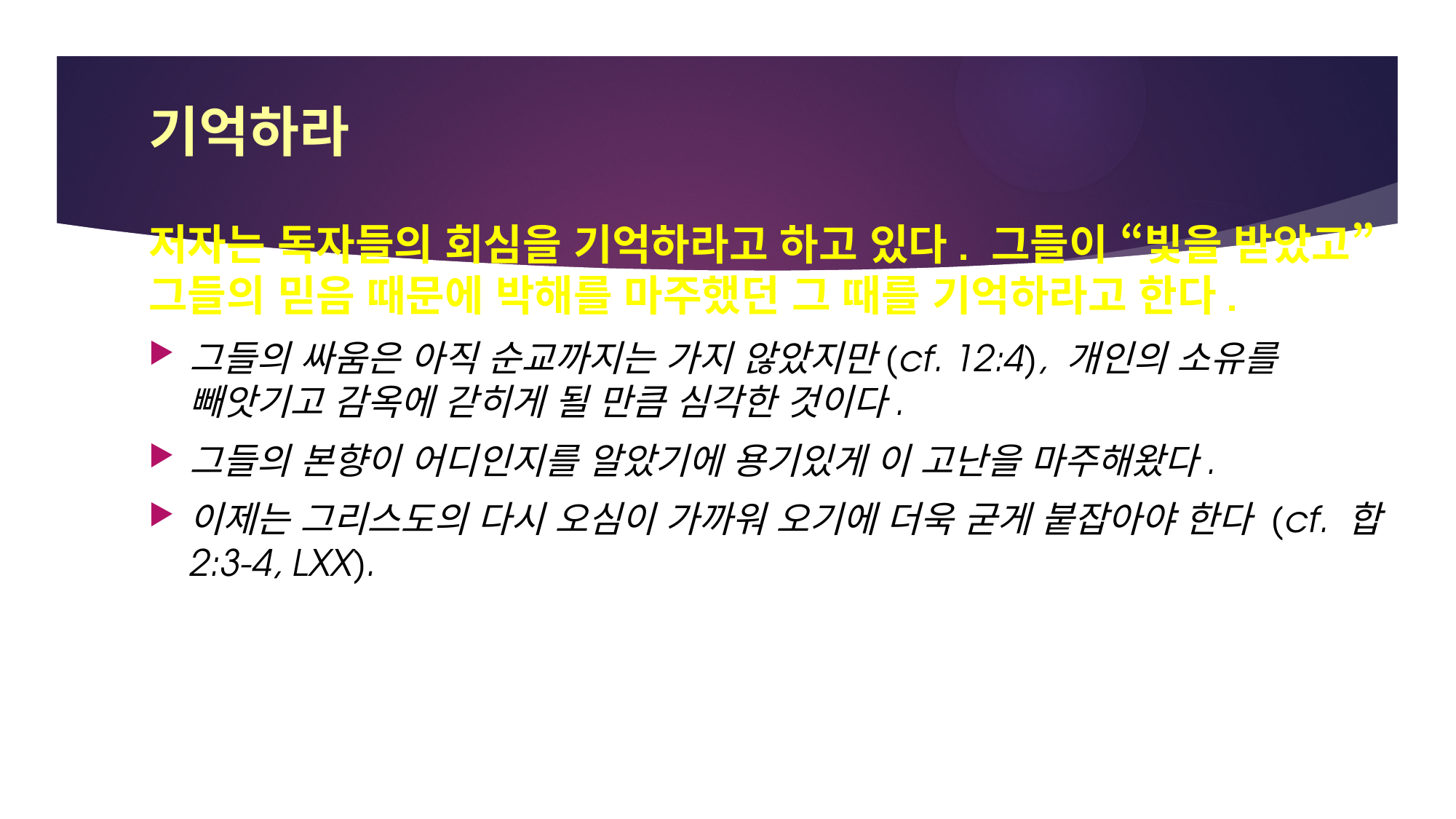

# 기억하라
저자는 독자들의 회심을 기억하라고 하고 있다. 그들이 “빛을 받았고” 그들의 믿음 때문에 박해를 마주했던 그 때를 기억하라고 한다.
그들의 싸움은 아직 순교까지는 가지 않았지만(cf. 12:4), 개인의 소유를 빼앗기고 감옥에 갇히게 될 만큼 심각한 것이다.
그들의 본향이 어디인지를 알았기에 용기있게 이 고난을 마주해왔다.
이제는 그리스도의 다시 오심이 가까워 오기에 더욱 굳게 붙잡아야 한다 (cf. 합 2:3-4, LXX).